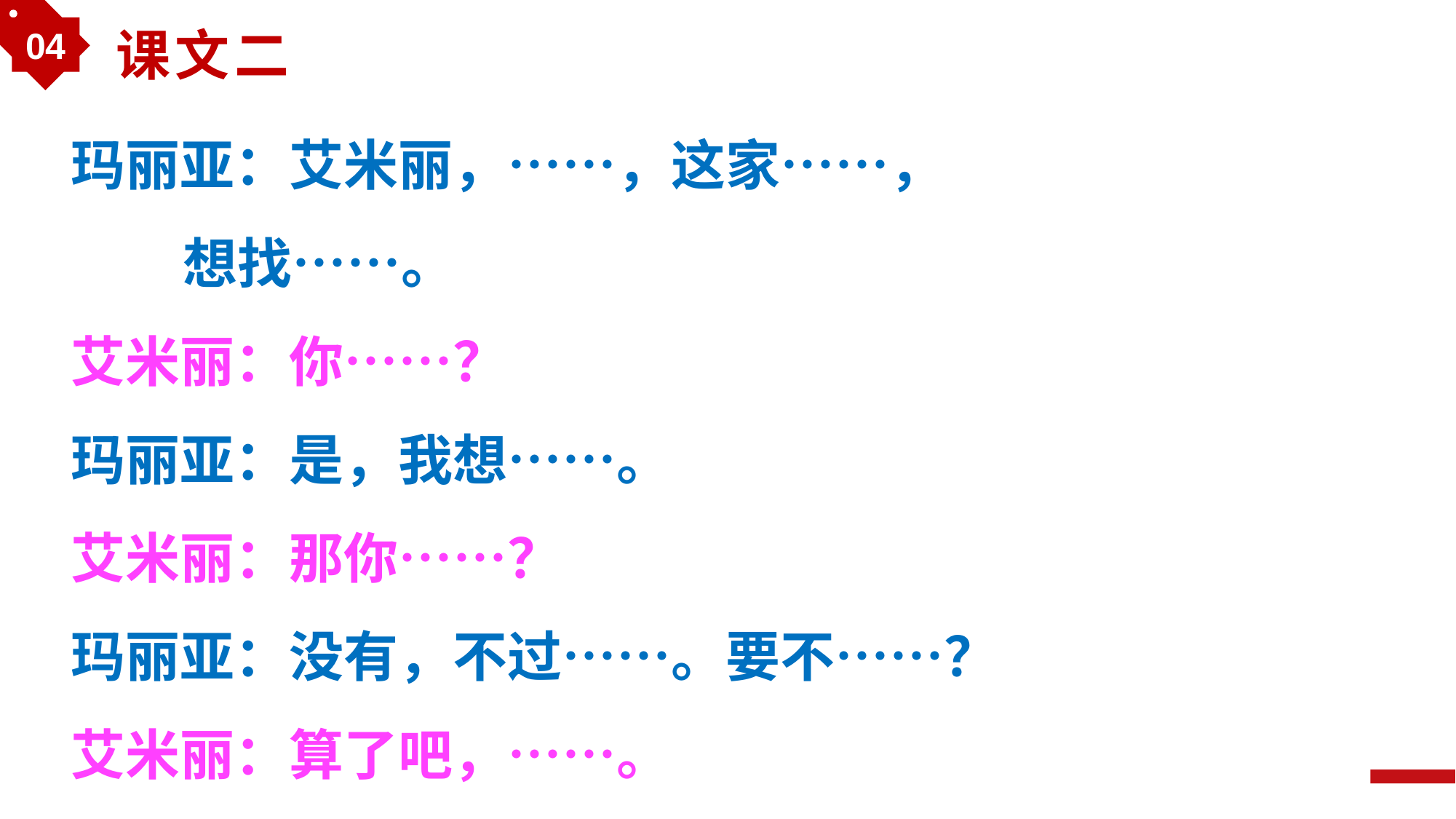

04
课文二
玛丽亚：艾米丽，……，这家……，
        想找……。
艾米丽：你……？
玛丽亚：是，我想……。
艾米丽：那你……？
玛丽亚：没有，不过……。要不……？
艾米丽：算了吧，……。